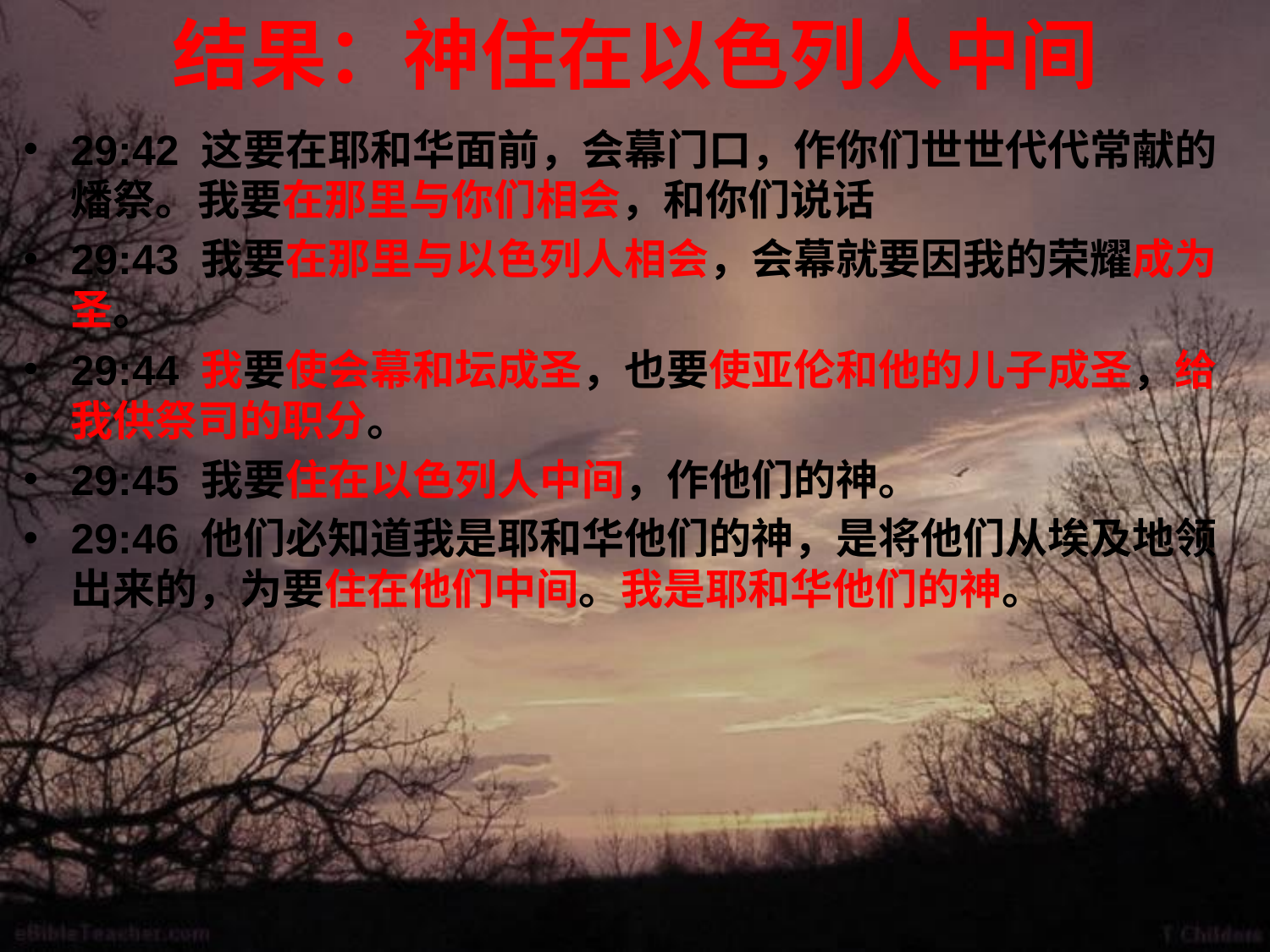

# 结果：神住在以色列人中间
29:42 这要在耶和华面前，会幕门口，作你们世世代代常献的燔祭。我要在那里与你们相会，和你们说话
29:43 我要在那里与以色列人相会，会幕就要因我的荣耀成为圣。
29:44 我要使会幕和坛成圣，也要使亚伦和他的儿子成圣，给我供祭司的职分。
29:45 我要住在以色列人中间，作他们的神。
29:46 他们必知道我是耶和华他们的神，是将他们从埃及地领出来的，为要住在他们中间。我是耶和华他们的神。